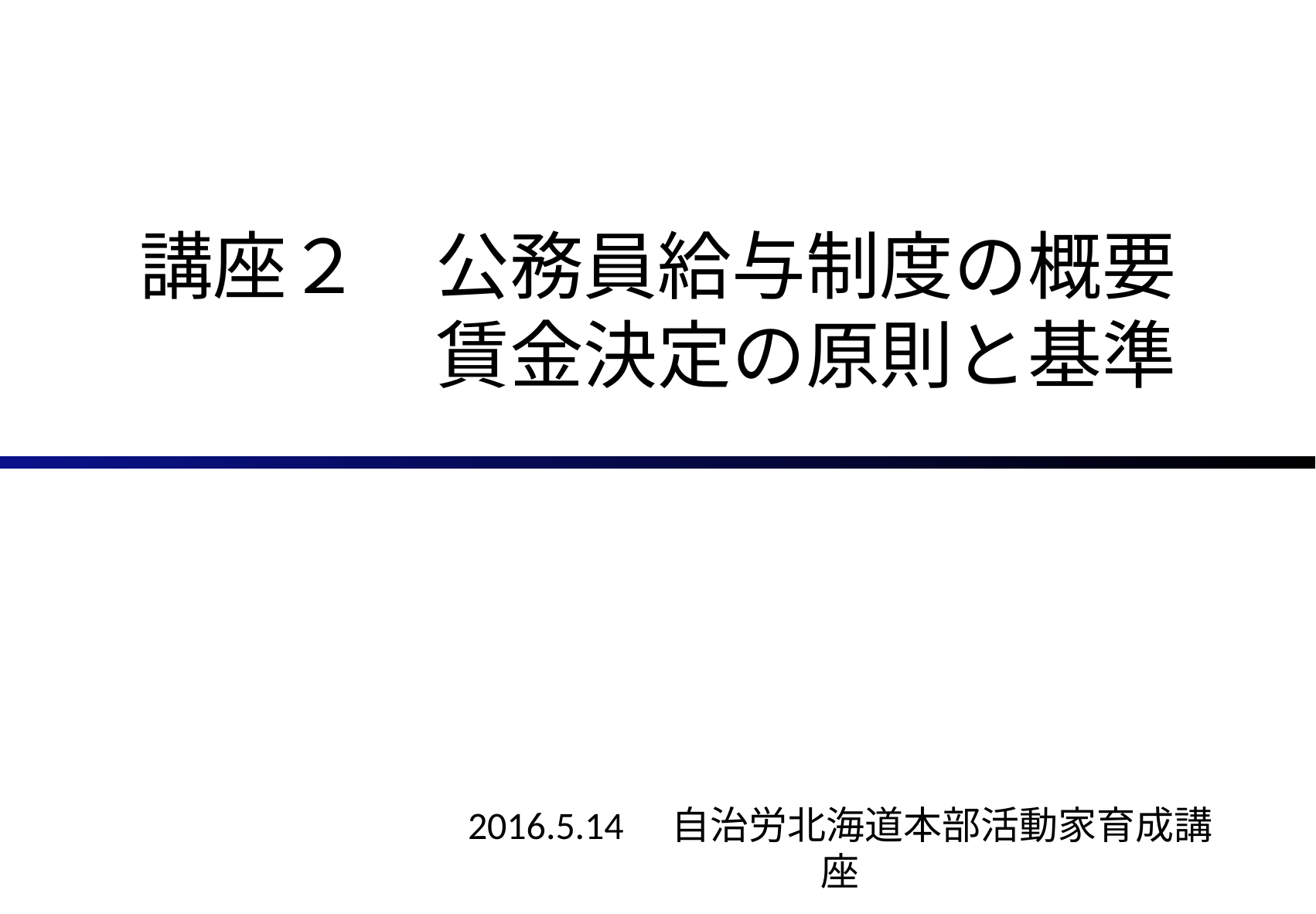

# 講座２　公務員給与制度の概要 　　　　賃金決定の原則と基準

2016.5.14　自治労北海道本部活動家育成講座